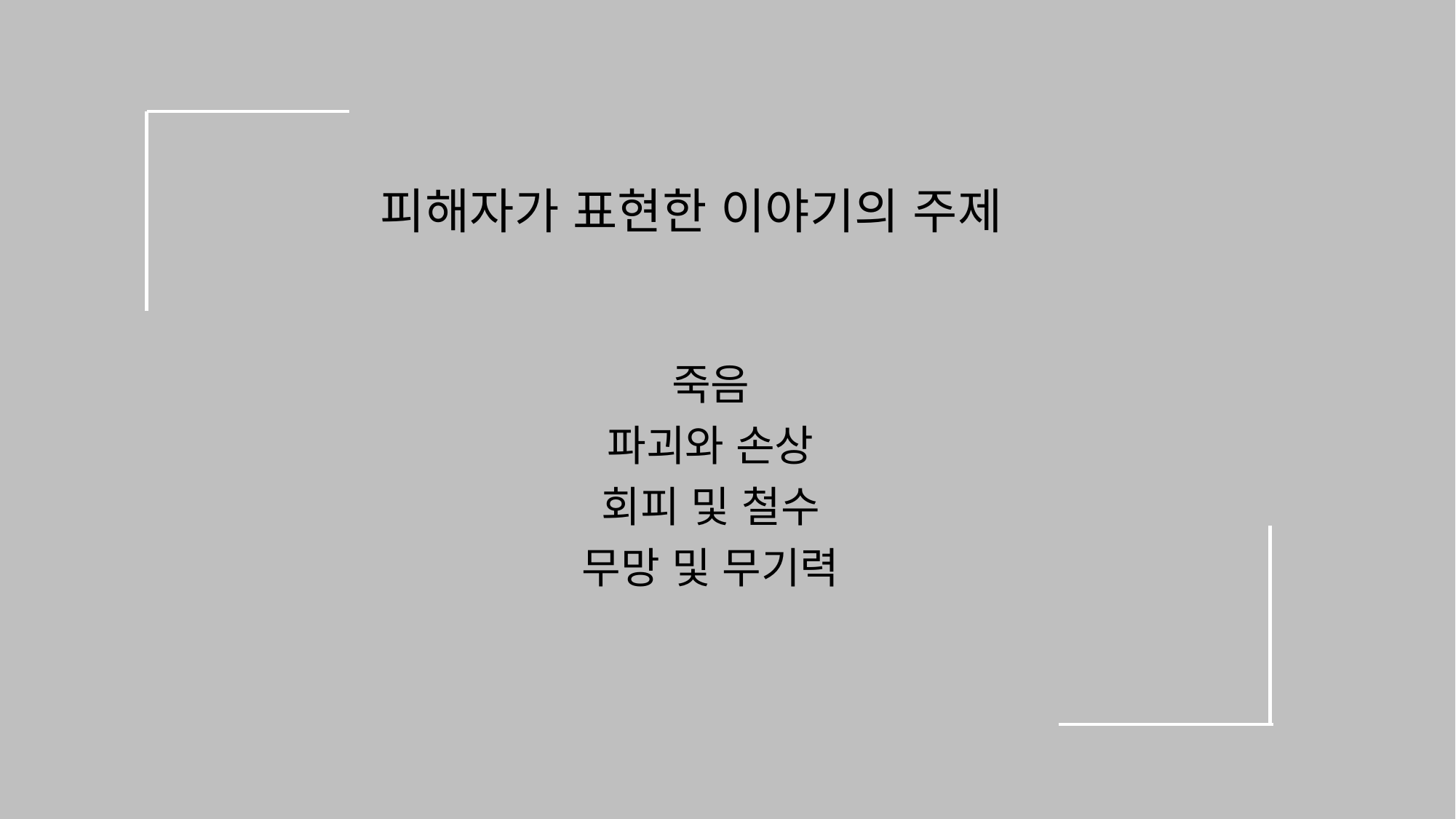

피해자가 표현한 이야기의 주제
죽음
파괴와 손상
회피 및 철수
무망 및 무기력